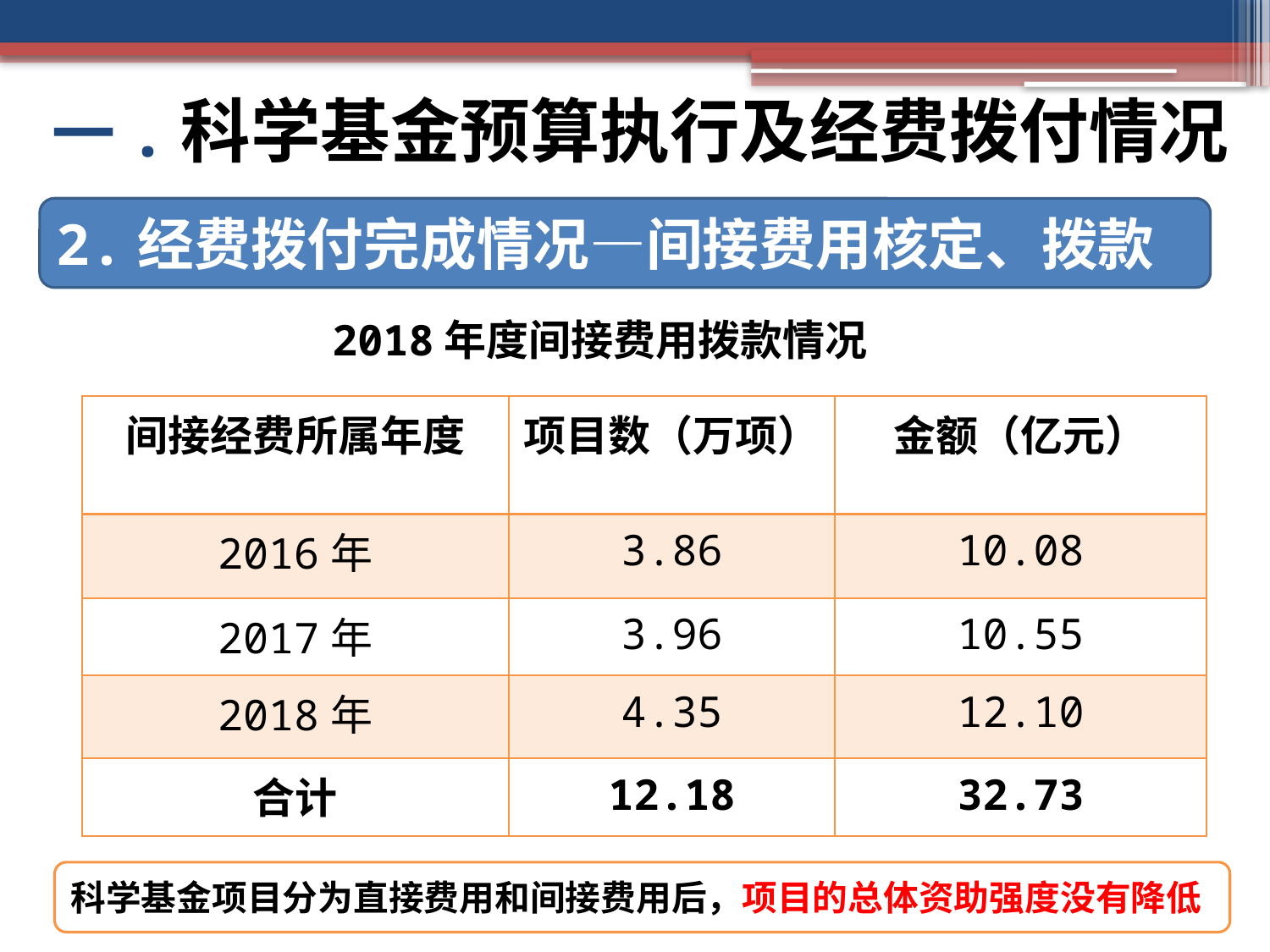

一.科学基金预算执行及经费拨付情况
2.经费拨付完成情况—间接费用核定、拨款
2018年度间接费用拨款情况
| 间接经费所属年度 | 项目数（万项） | 金额（亿元） |
| --- | --- | --- |
| 2016年 | 3.86 | 10.08 |
| 2017年 | 3.96 | 10.55 |
| 2018年 | 4.35 | 12.10 |
| 合计 | 12.18 | 32.73 |
科学基金项目分为直接费用和间接费用后，项目的总体资助强度没有降低